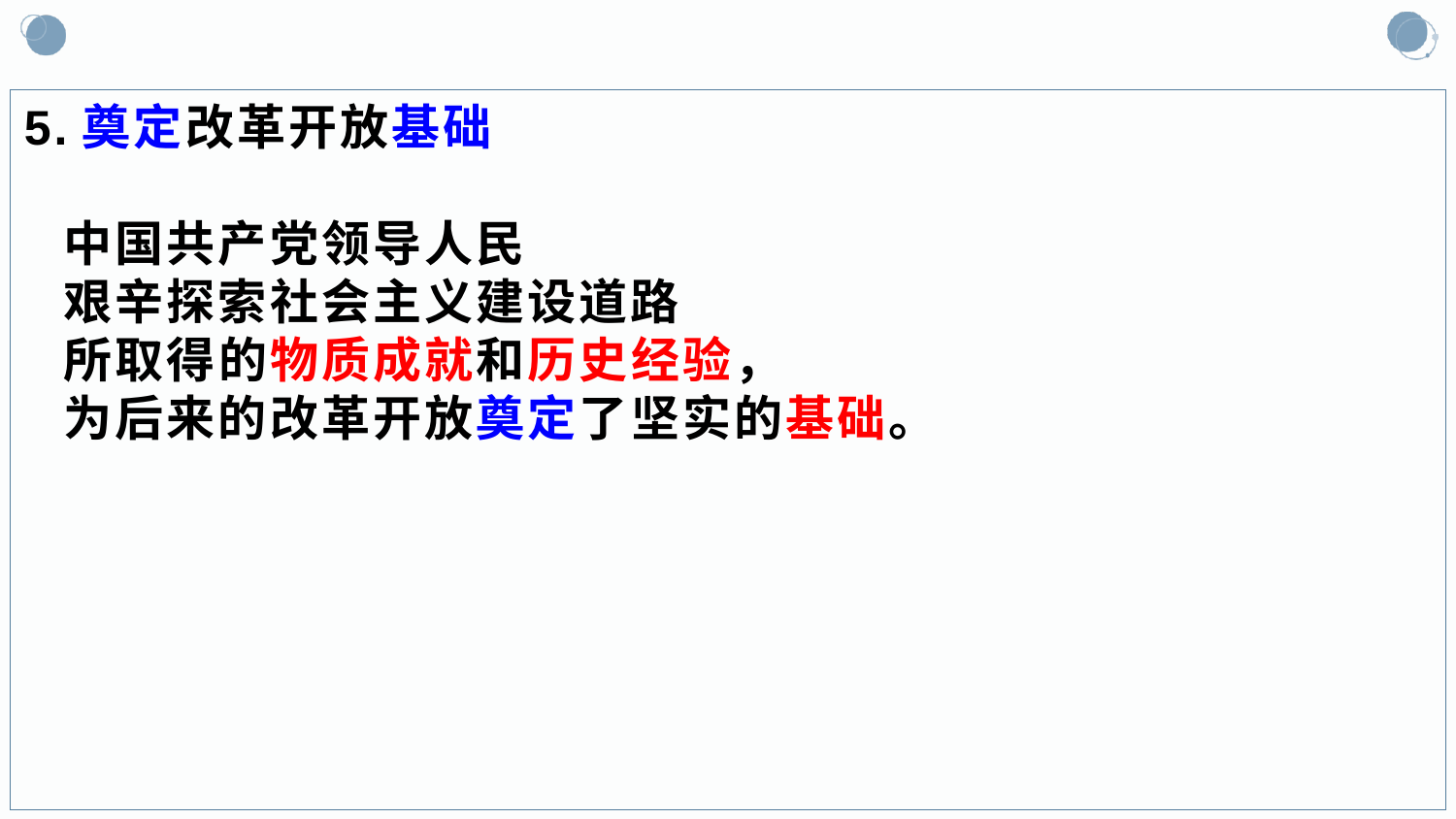

5.奠定改革开放基础

  中国共产党领导人民
  艰辛探索社会主义建设道路
  所取得的物质成就和历史经验，
  为后来的改革开放奠定了坚实的基础。